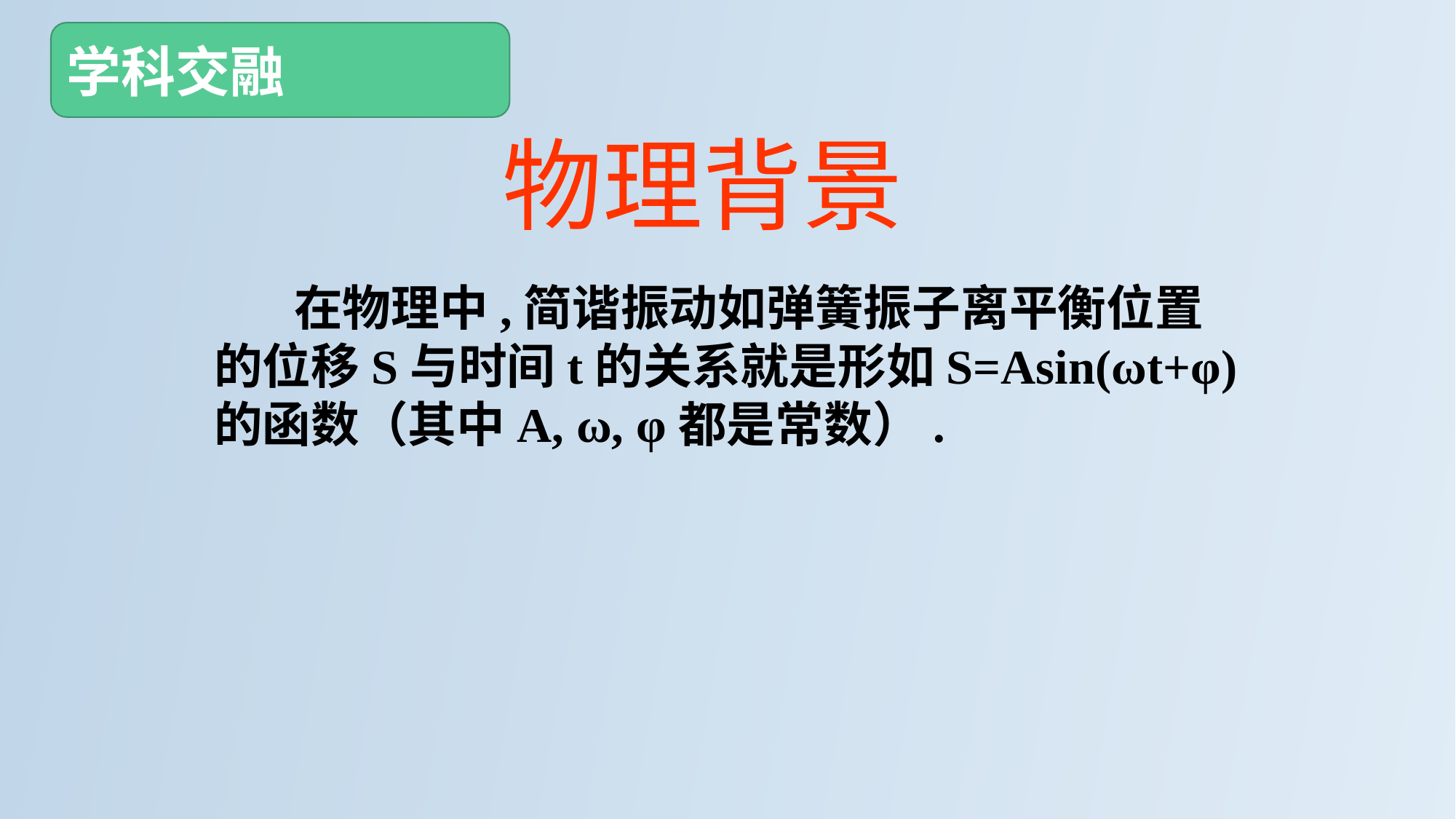

学科交融
物理背景
        在物理中,简谐振动如弹簧振子离平衡位置的位移S与时间t的关系就是形如S=Asin(ωt+φ) 的函数（其中A, ω, φ都是常数）.